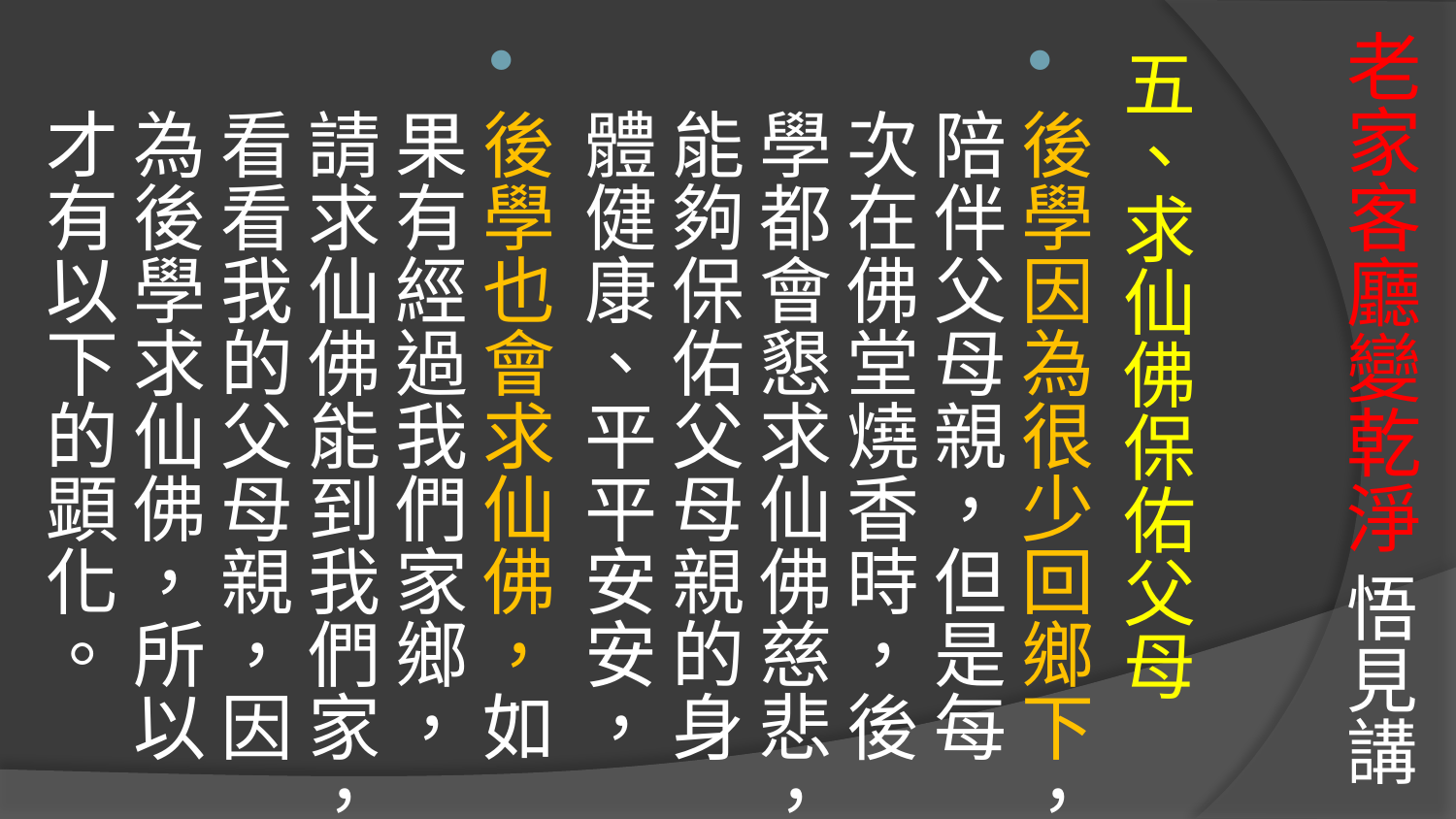

# 老家客廳變乾淨 悟見講
五、求仙佛保佑父母
後學因為很少回鄉下，陪伴父母親，但是每次在佛堂燒香時，後學都會懇求仙佛慈悲，能夠保佑父母親的身體健康、平平安安，
後學也會求仙佛，如果有經過我們家鄉，請求仙佛能到我們家，看看我的父母親，因為後學求仙佛，所以才有以下的顕化。